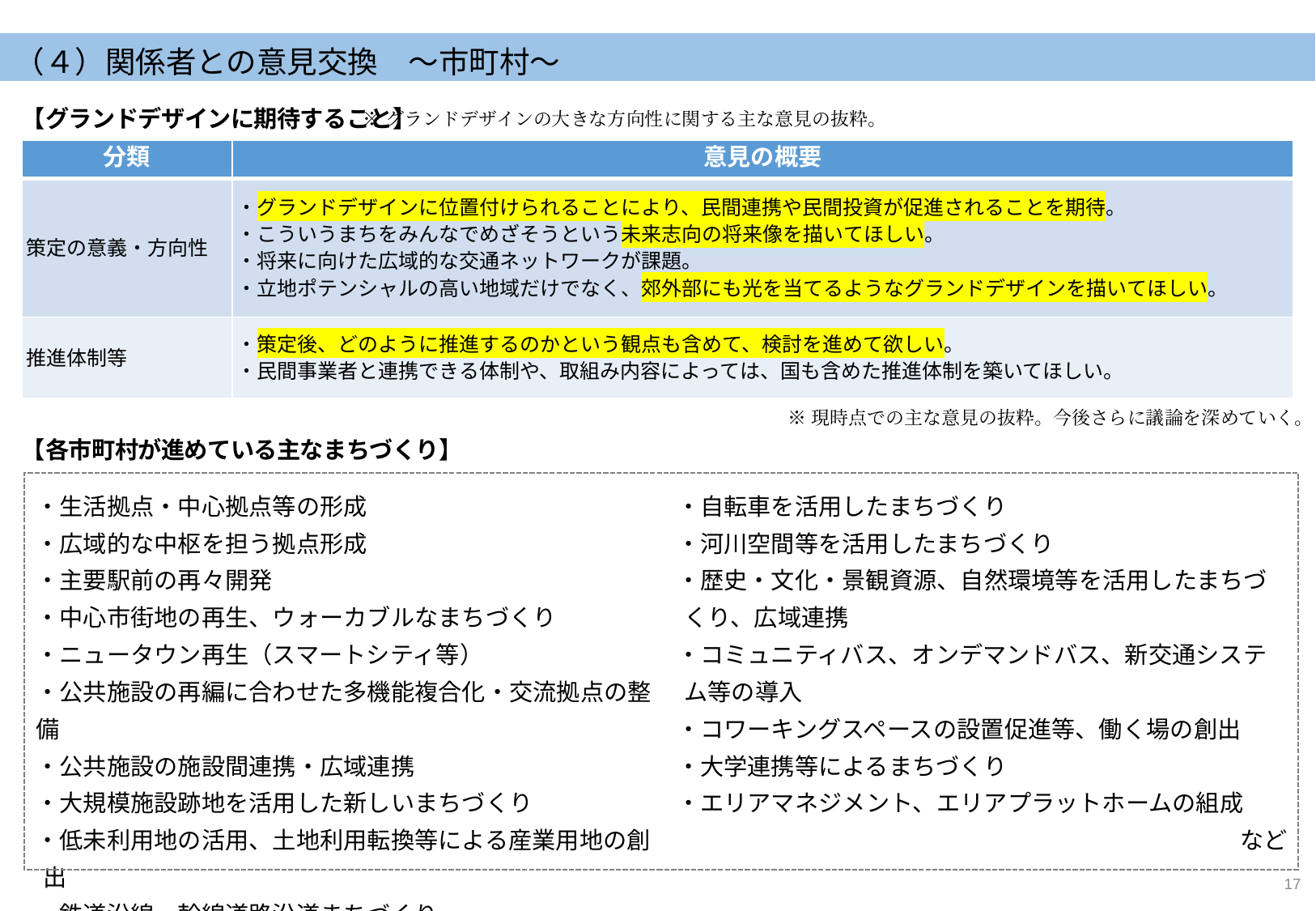

# （４）関係者との意見交換　～市町村～
【グランドデザインに期待すること】
※グランドデザインの大きな方向性に関する主な意見の抜粋。
| 分類 | 意見の概要 |
| --- | --- |
| 策定の意義・方向性 | ・グランドデザインに位置付けられることにより、民間連携や民間投資が促進されることを期待。 ・こういうまちをみんなでめざそうという未来志向の将来像を描いてほしい。 ・将来に向けた広域的な交通ネットワークが課題。 ・立地ポテンシャルの高い地域だけでなく、郊外部にも光を当てるようなグランドデザインを描いてほしい。 |
| 推進体制等 | ・策定後、どのように推進するのかという観点も含めて、検討を進めて欲しい。 ・民間事業者と連携できる体制や、取組み内容によっては、国も含めた推進体制を築いてほしい。 |
※現時点での主な意見の抜粋。今後さらに議論を深めていく。
【各市町村が進めている主なまちづくり】

・生活拠点・中心拠点等の形成
・広域的な中枢を担う拠点形成
・主要駅前の再々開発
・中心市街地の再生、ウォーカブルなまちづくり
・ニュータウン再生（スマートシティ等）
・公共施設の再編に合わせた多機能複合化・交流拠点の整備
・公共施設の施設間連携・広域連携
・大規模施設跡地を活用した新しいまちづくり
・低未利用地の活用、土地利用転換等による産業用地の創出
・鉄道沿線、幹線道路沿道まちづくり
・自転車を活用したまちづくり
・河川空間等を活用したまちづくり
・歴史・文化・景観資源、自然環境等を活用したまちづくり、広域連携
・コミュニティバス、オンデマンドバス、新交通システム等の導入
・コワーキングスペースの設置促進等、働く場の創出
・大学連携等によるまちづくり
・エリアマネジメント、エリアプラットホームの組成
　など
17